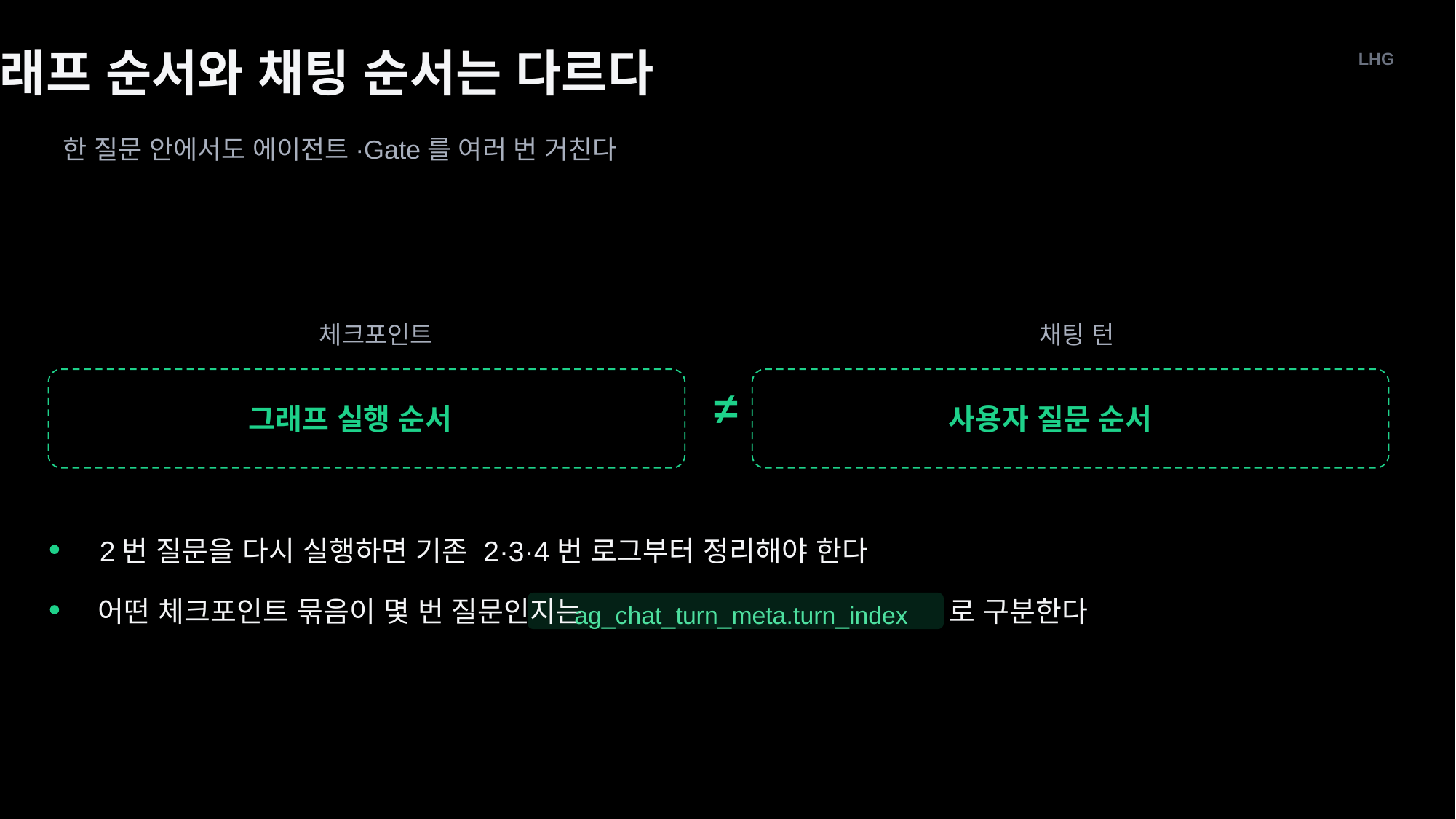

그래프 순서와 채팅 순서는 다르다
LHG
한 질문 안에서도 에이전트·Gate를 여러 번 거친다
체크포인트
채팅 턴

≠
그래프 실행 순서
사용자 질문 순서

2번 질문을 다시 실행하면 기존 2·3·4번 로그부터 정리해야 한다

어떤 체크포인트 묶음이 몇 번 질문인지는
로 구분한다
ag_chat_turn_meta.turn_index